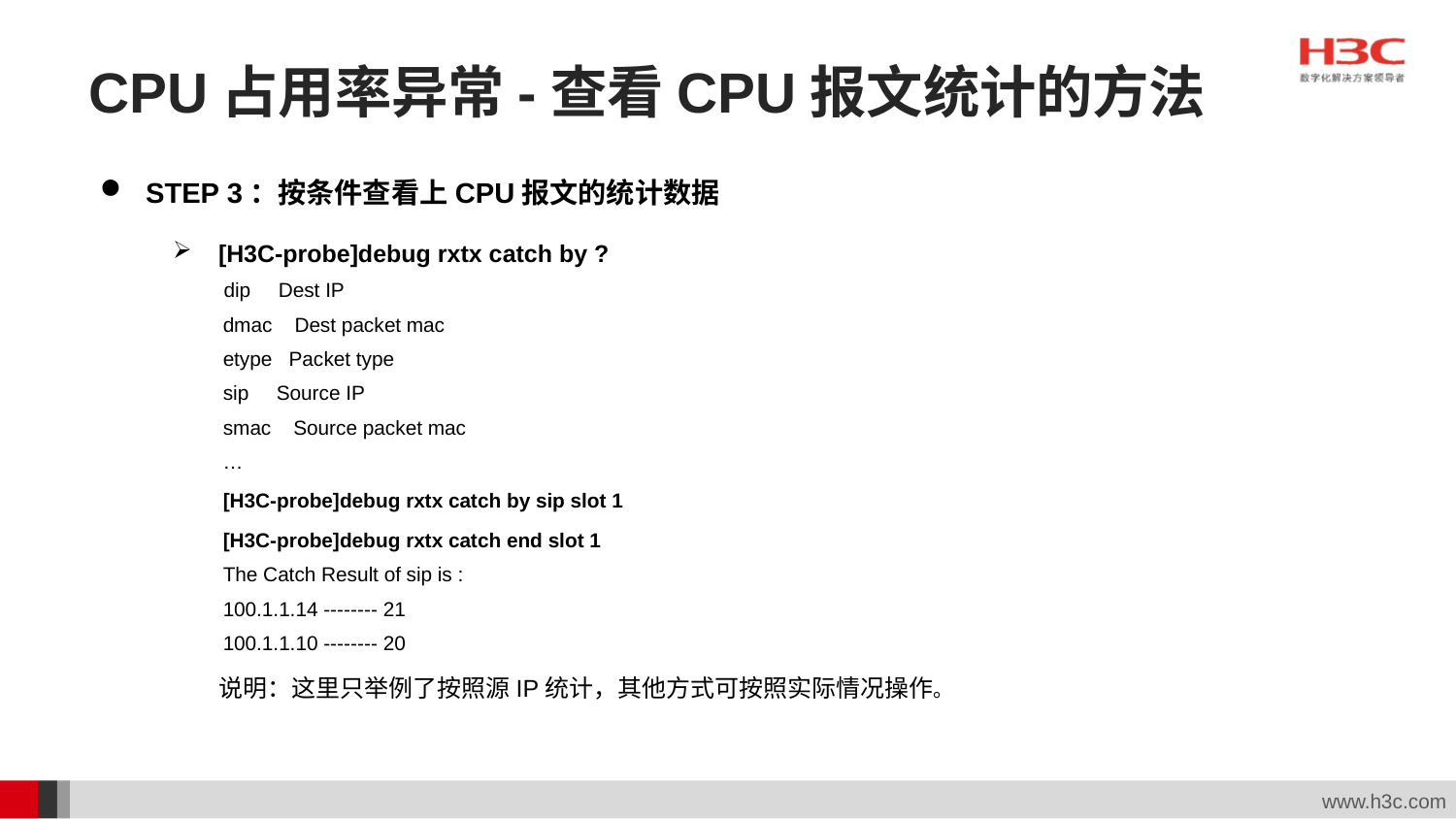

# CPU占用率异常-查看CPU报文统计的方法
STEP 3：按条件查看上CPU报文的统计数据
[H3C-probe]debug rxtx catch by ?
          dip     Dest IP
         dmac    Dest packet mac
         etype   Packet type
         sip     Source IP
         smac    Source packet mac
         …
         [H3C-probe]debug rxtx catch by sip slot 1
         [H3C-probe]debug rxtx catch end slot 1
         The Catch Result of sip is :
         100.1.1.14 -------- 21
         100.1.1.10 -------- 20
         说明：这里只举例了按照源IP统计，其他方式可按照实际情况操作。